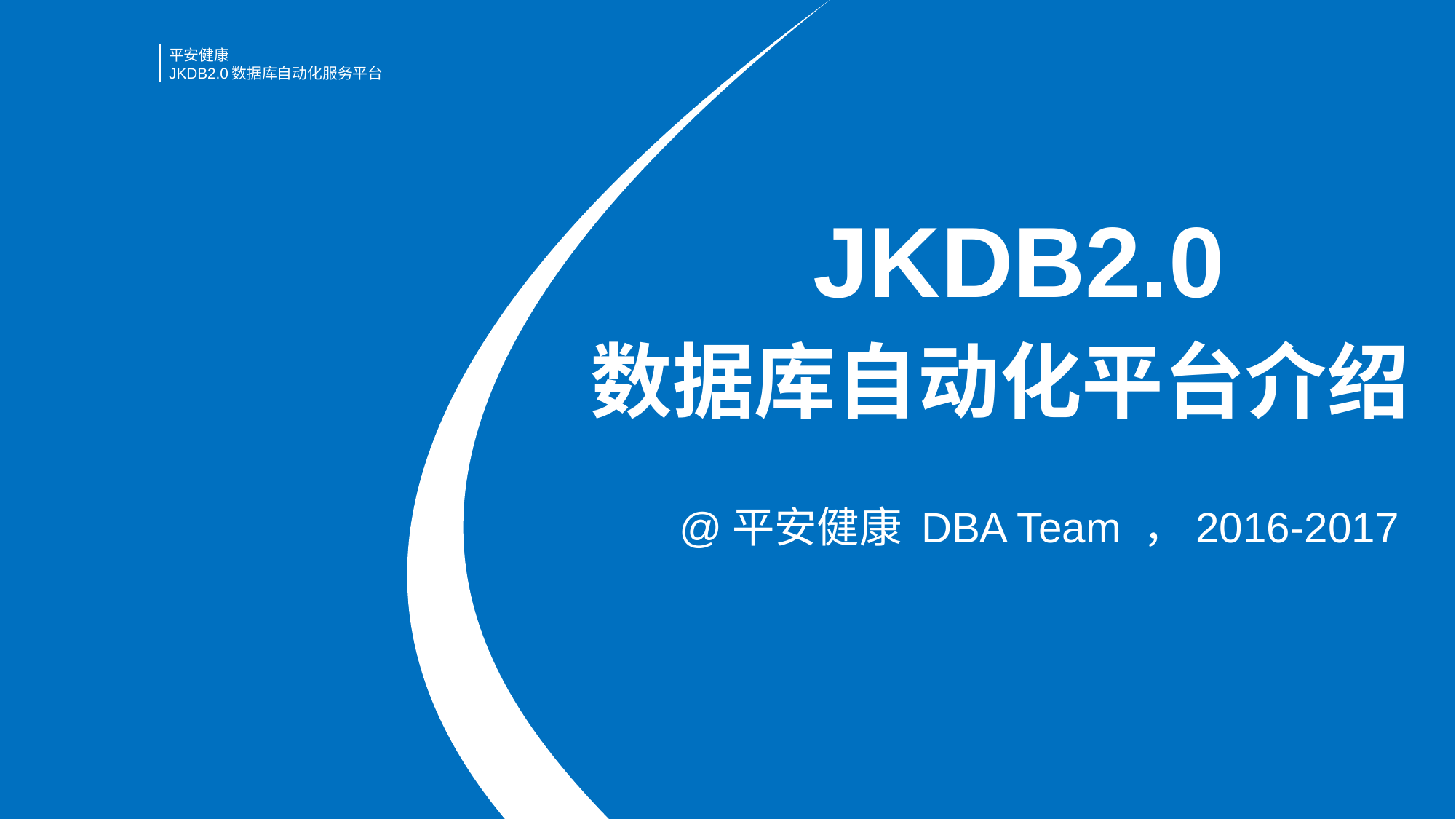

平安健康
JKDB2.0数据库自动化服务平台
JKDB2.0
数据库自动化平台介绍
@平安健康 DBA Team ，2016-2017